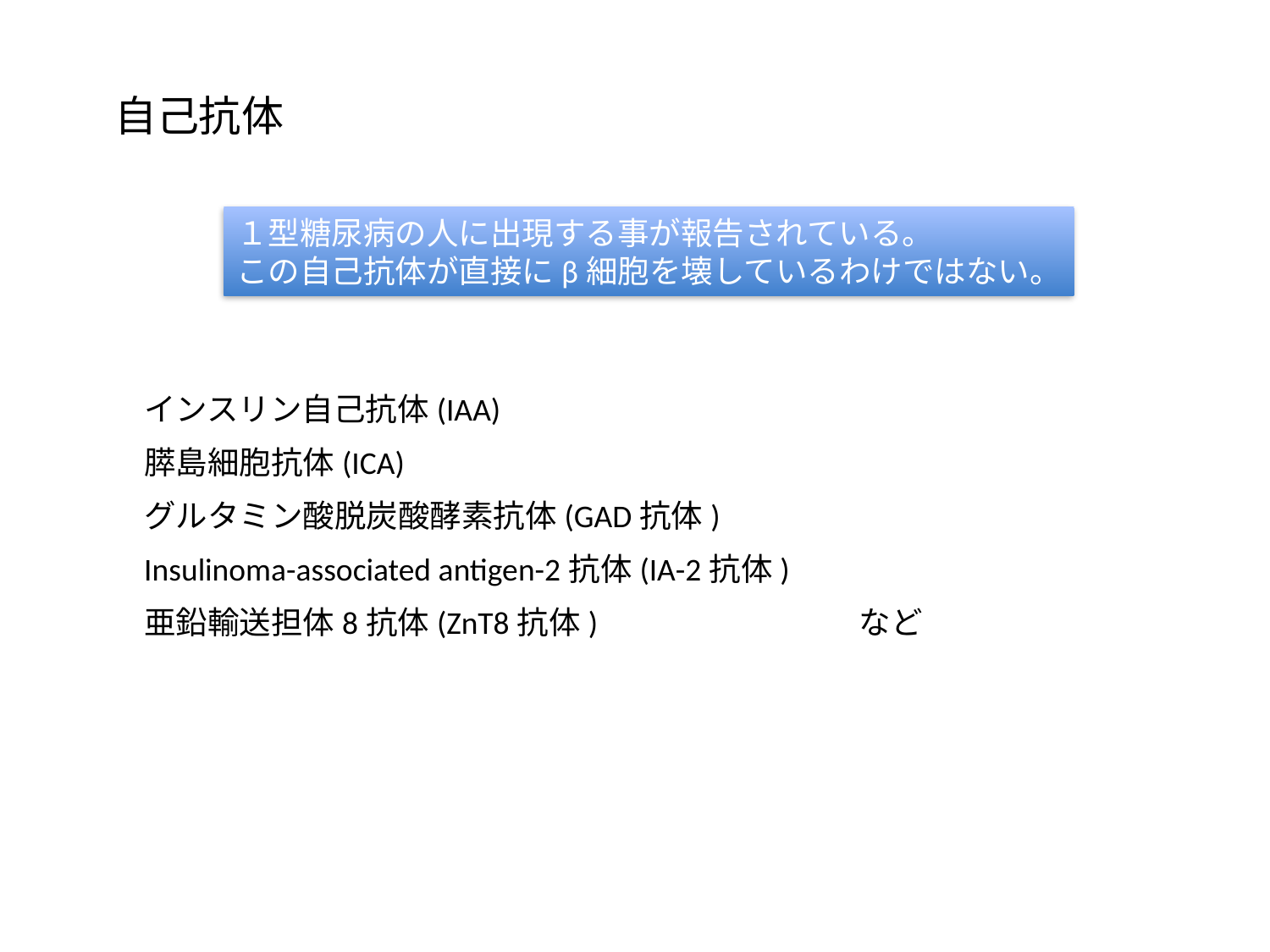

自己抗体
１型糖尿病の人に出現する事が報告されている。
この自己抗体が直接にβ細胞を壊しているわけではない。
インスリン自己抗体(IAA)
膵島細胞抗体(ICA)
グルタミン酸脱炭酸酵素抗体(GAD抗体)
Insulinoma-associated antigen-2抗体(IA-2抗体)
亜鉛輸送担体8抗体(ZnT8抗体)　　　　　　　　など